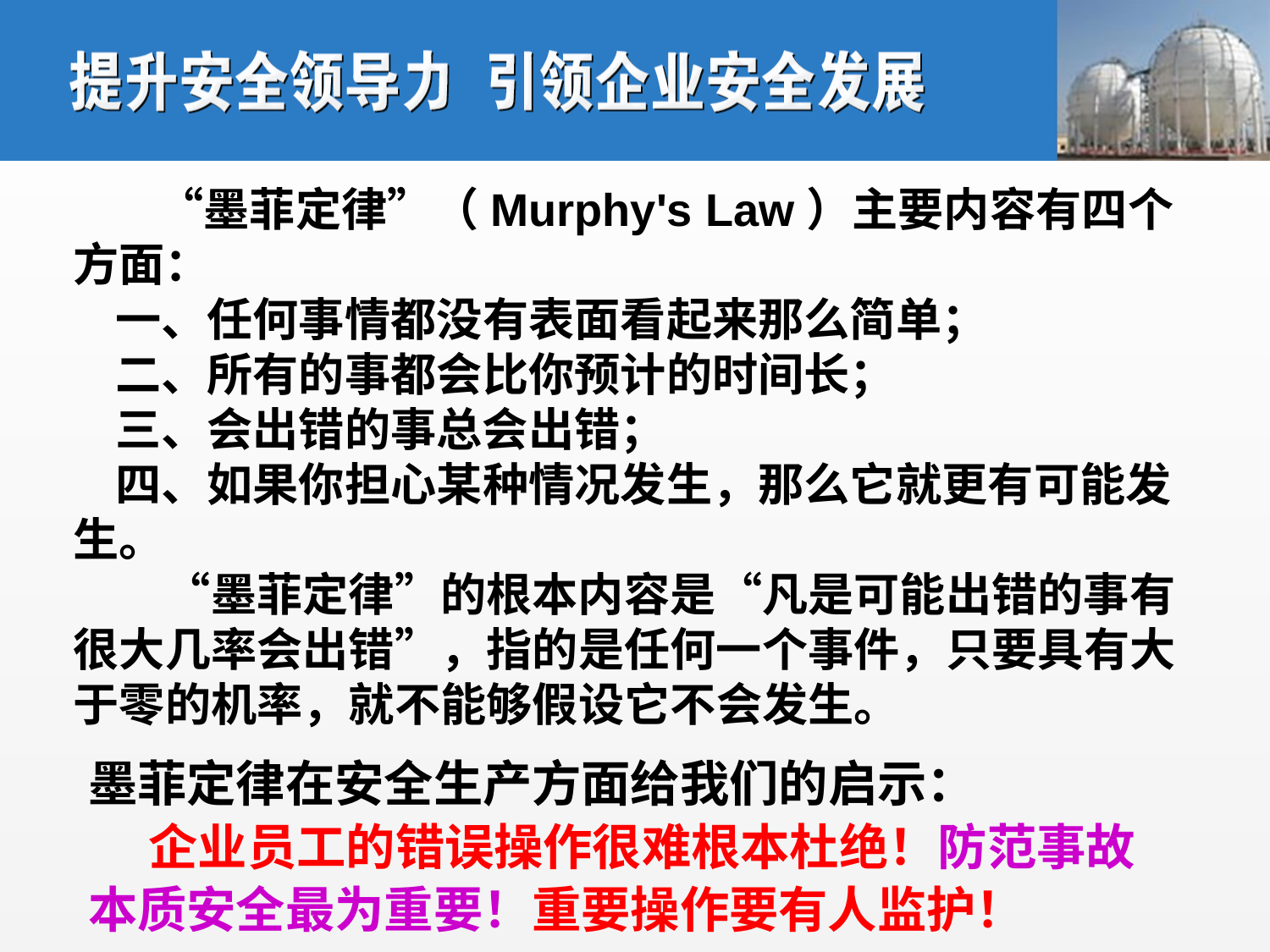

“墨菲定律”（Murphy's Law）主要内容有四个方面：
   一、任何事情都没有表面看起来那么简单；
   二、所有的事都会比你预计的时间长；
   三、会出错的事总会出错；
   四、如果你担心某种情况发生，那么它就更有可能发生。
　　“墨菲定律”的根本内容是“凡是可能出错的事有很大几率会出错”，指的是任何一个事件，只要具有大于零的机率，就不能够假设它不会发生。

墨菲定律在安全生产方面给我们的启示：
　 企业员工的错误操作很难根本杜绝！防范事故本质安全最为重要！重要操作要有人监护！